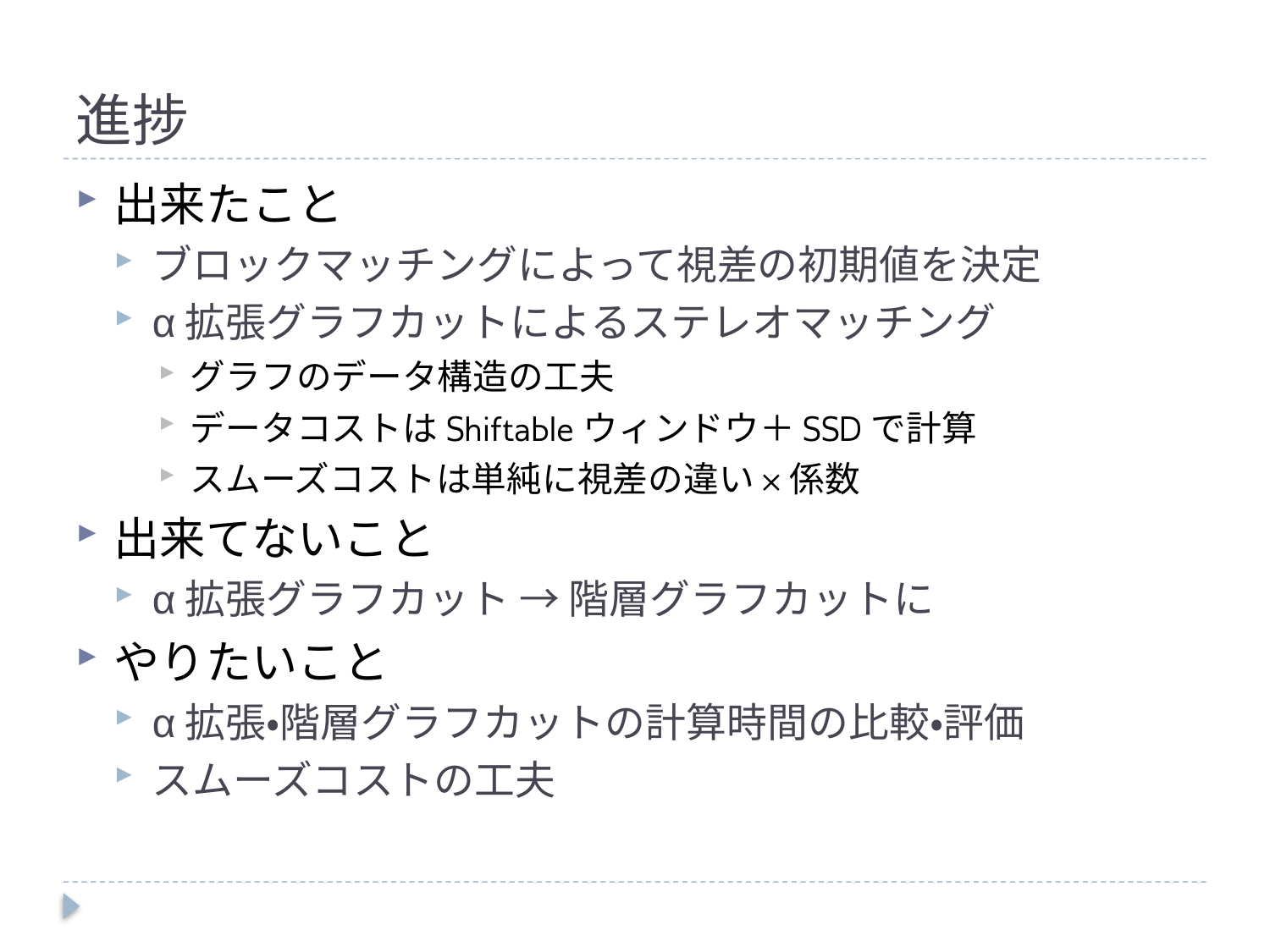

# 進捗
出来たこと
ブロックマッチングによって視差の初期値を決定
α拡張グラフカットによるステレオマッチング
グラフのデータ構造の工夫
データコストはShiftableウィンドウ＋SSDで計算
スムーズコストは単純に視差の違い×係数
出来てないこと
α拡張グラフカット → 階層グラフカットに
やりたいこと
α拡張・階層グラフカットの計算時間の比較・評価
スムーズコストの工夫